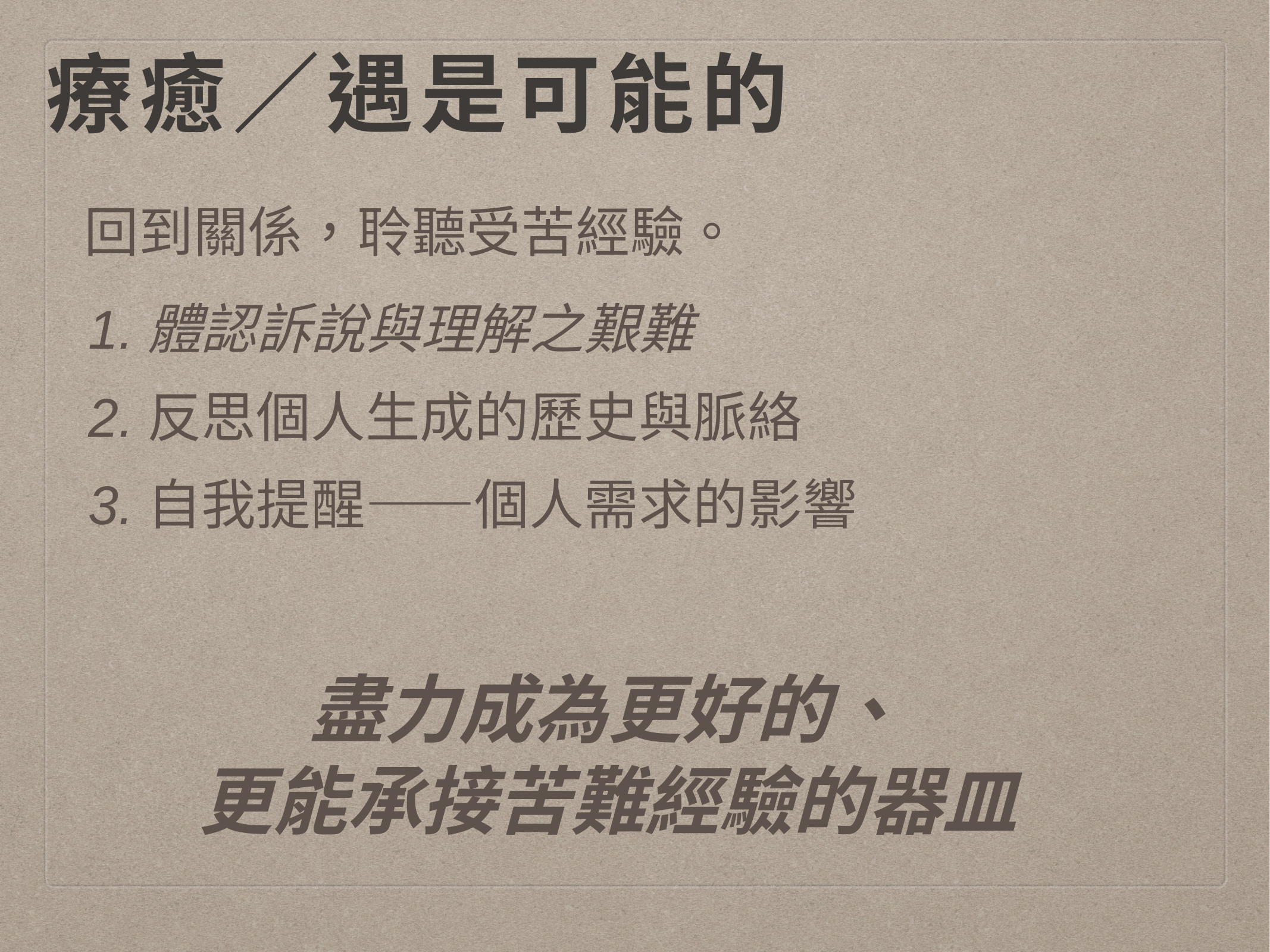

# 療癒／遇是可能的
回到關係，聆聽受苦經驗。

1.體認訴說與理解之艱難
2.反思個人生成的歷史與脈絡
3.自我提醒——個人需求的影響
盡力成為更好的、
更能承接苦難經驗的器皿